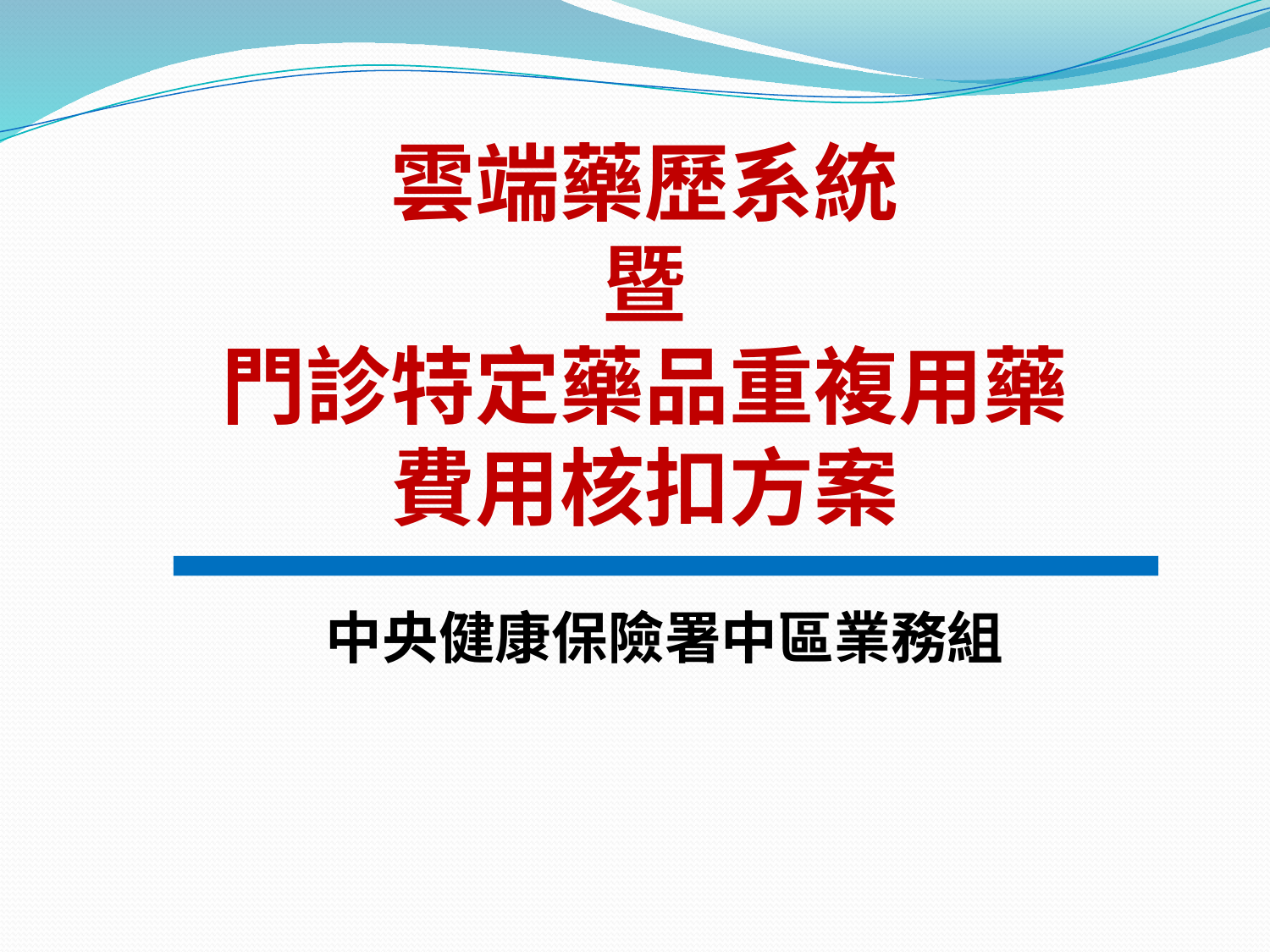

雲端藥歷系統
暨
門診特定藥品重複用藥
費用核扣方案

中央健康保險署中區業務組